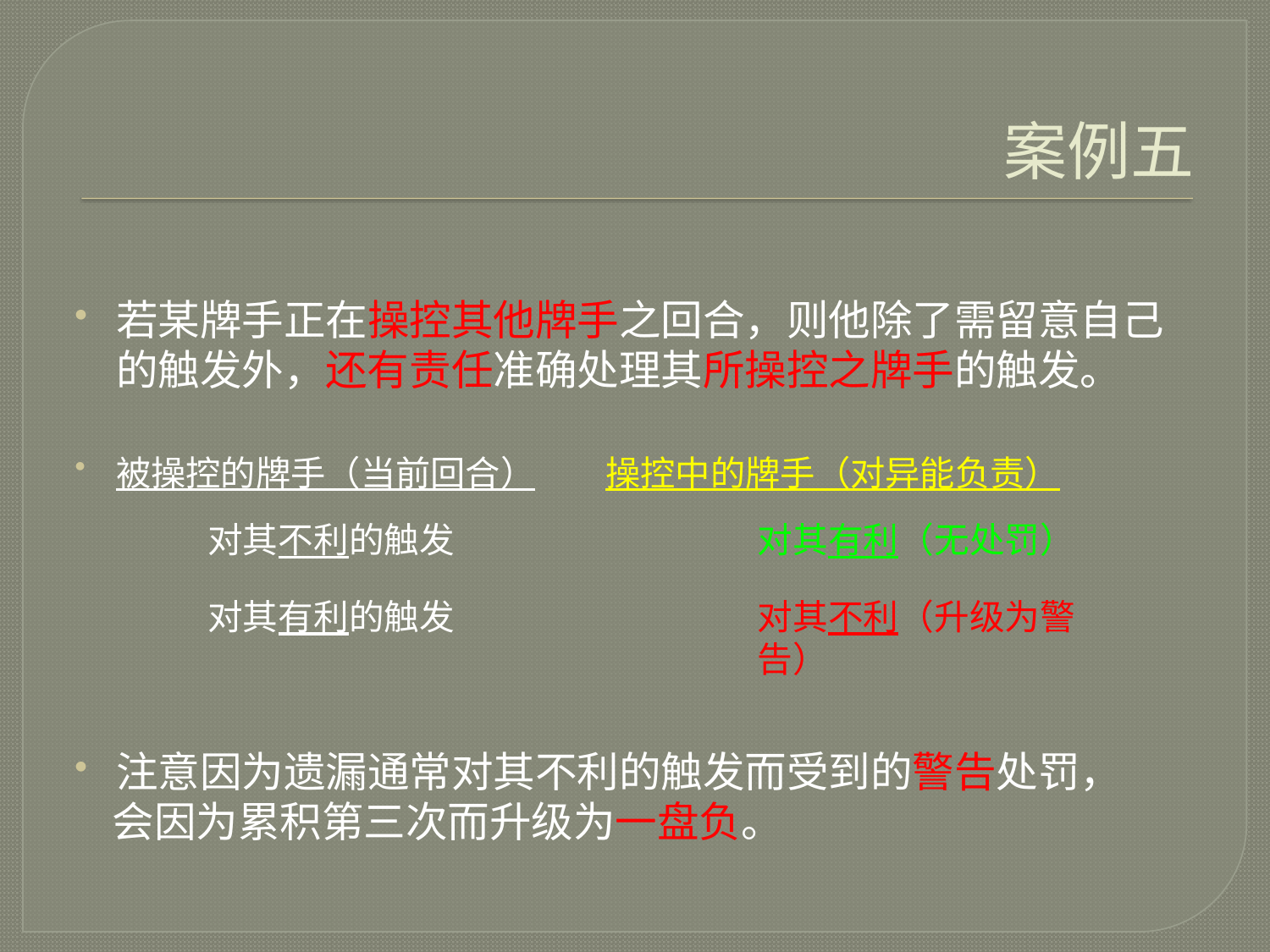

# 案例五

若某牌手正在操控其他牌手之回合，则他除了需留意自己的触发外，还有责任准确处理其所操控之牌手的触发。

被操控的牌手（当前回合）         操控中的牌手（对异能负责）

注意因为遗漏通常对其不利的触发而受到的警告处罚，
会因为累积第三次而升级为一盘负。
对其不利的触发
对其有利（无处罚）
对其有利的触发
对其不利（升级为警告）